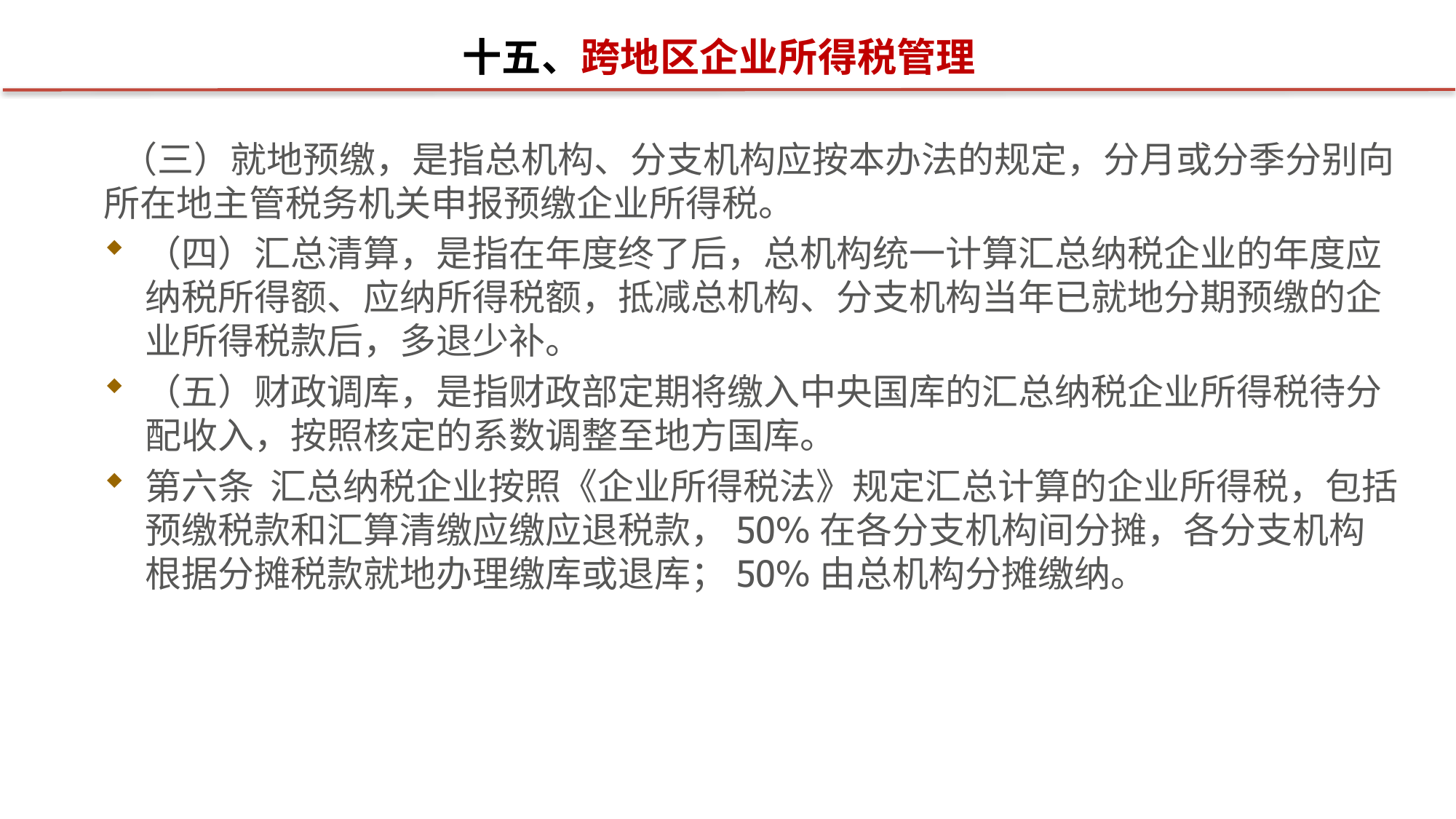

# 十五、跨地区企业所得税管理
 （三）就地预缴，是指总机构、分支机构应按本办法的规定，分月或分季分别向所在地主管税务机关申报预缴企业所得税。
（四）汇总清算，是指在年度终了后，总机构统一计算汇总纳税企业的年度应纳税所得额、应纳所得税额，抵减总机构、分支机构当年已就地分期预缴的企业所得税款后，多退少补。
（五）财政调库，是指财政部定期将缴入中央国库的汇总纳税企业所得税待分配收入，按照核定的系数调整至地方国库。
第六条  汇总纳税企业按照《企业所得税法》规定汇总计算的企业所得税，包括预缴税款和汇算清缴应缴应退税款，50%在各分支机构间分摊，各分支机构根据分摊税款就地办理缴库或退库；50%由总机构分摊缴纳。